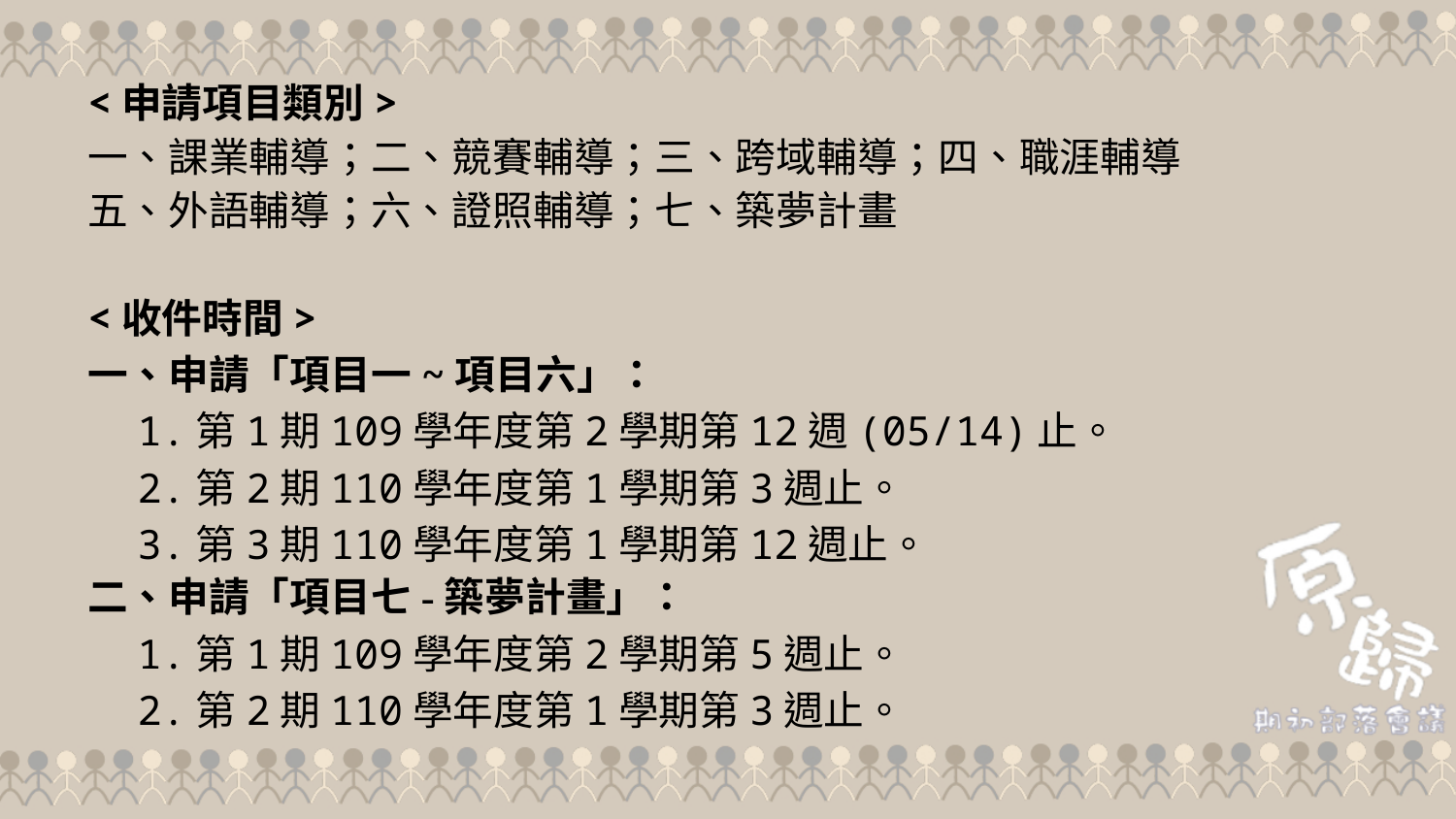

<申請項目類別>
一、課業輔導；二、競賽輔導；三、跨域輔導；四、職涯輔導
五、外語輔導；六、證照輔導；七、築夢計畫

<收件時間>
一、申請「項目一~項目六」：
　1.第1期109學年度第2學期第12週(05/14)止。
　2.第2期110學年度第1學期第3週止。
　3.第3期110學年度第1學期第12週止。
二、申請「項目七-築夢計畫」：
　1.第1期109學年度第2學期第5週止。
　2.第2期110學年度第1學期第3週止。
54